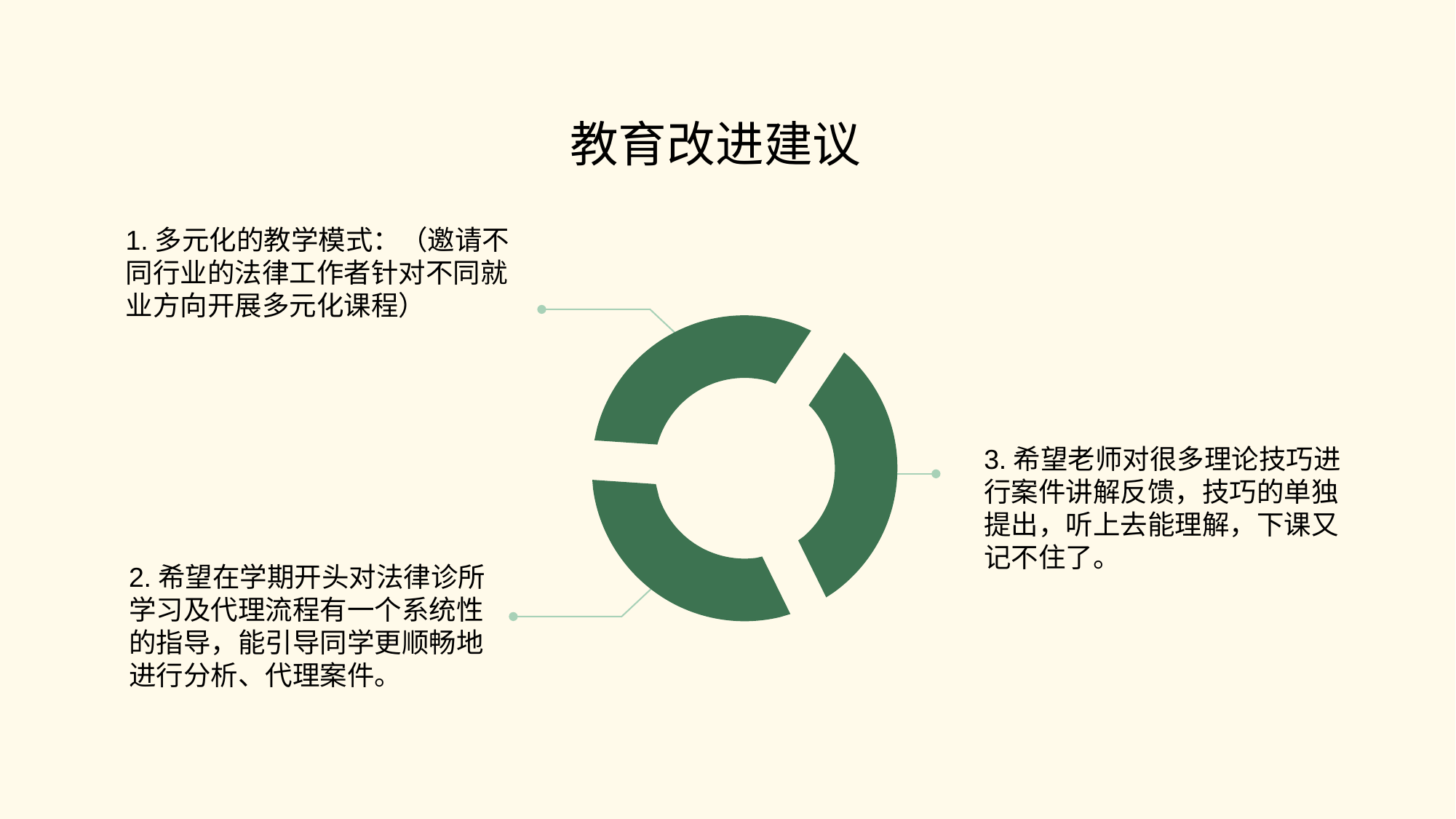

教育改进建议
1.多元化的教学模式：（邀请不同行业的法律工作者针对不同就业方向开展多元化课程）

3.希望老师对很多理论技巧进行案件讲解反馈，技巧的单独提出，听上去能理解，下课又记不住了。

2.希望在学期开头对法律诊所学习及代理流程有一个系统性的指导，能引导同学更顺畅地进行分析、代理案件。